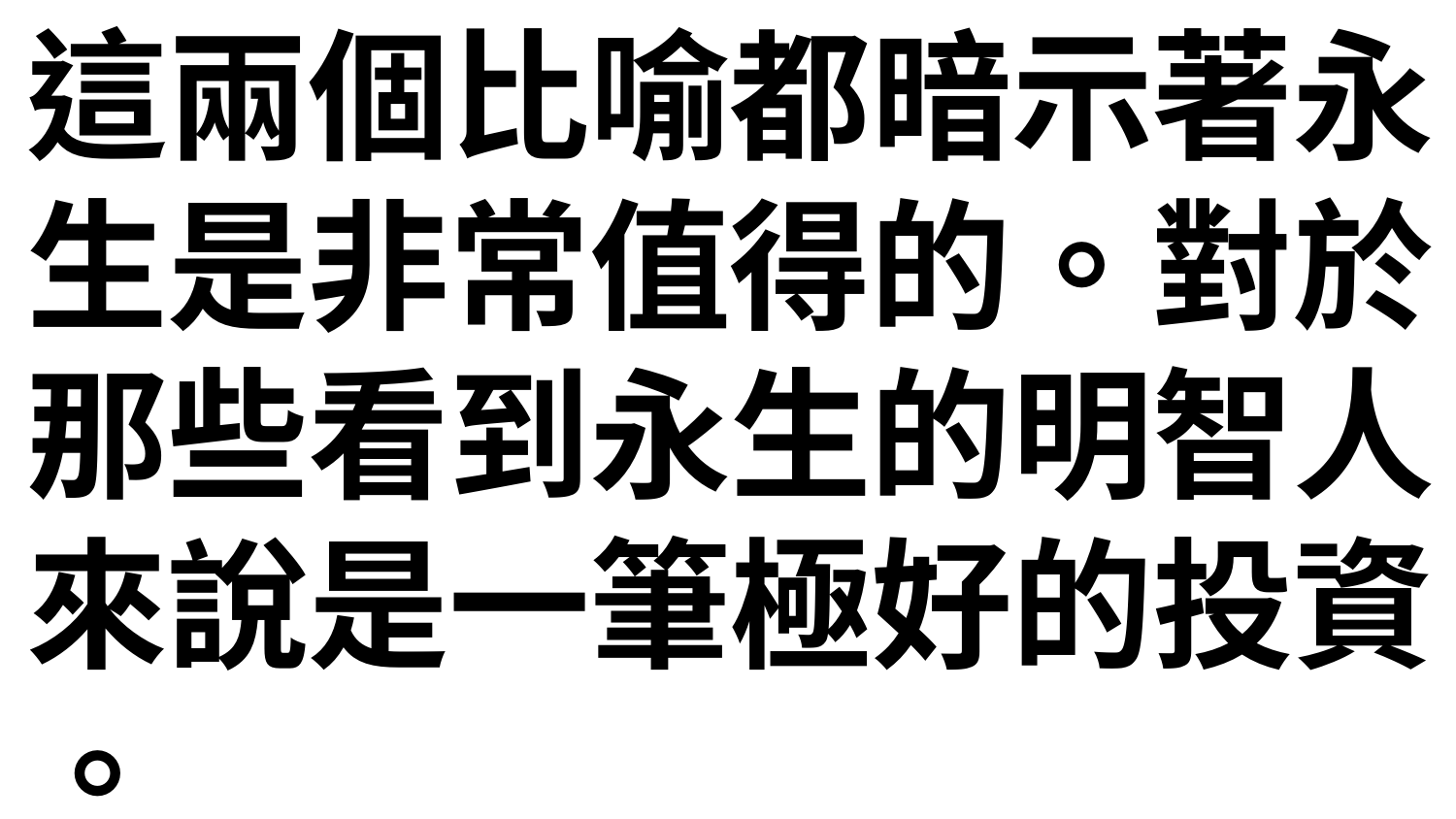

這兩個比喻都暗示著永生是非常值得的。對於那些看到永生的明智人來說是一筆極好的投資
。